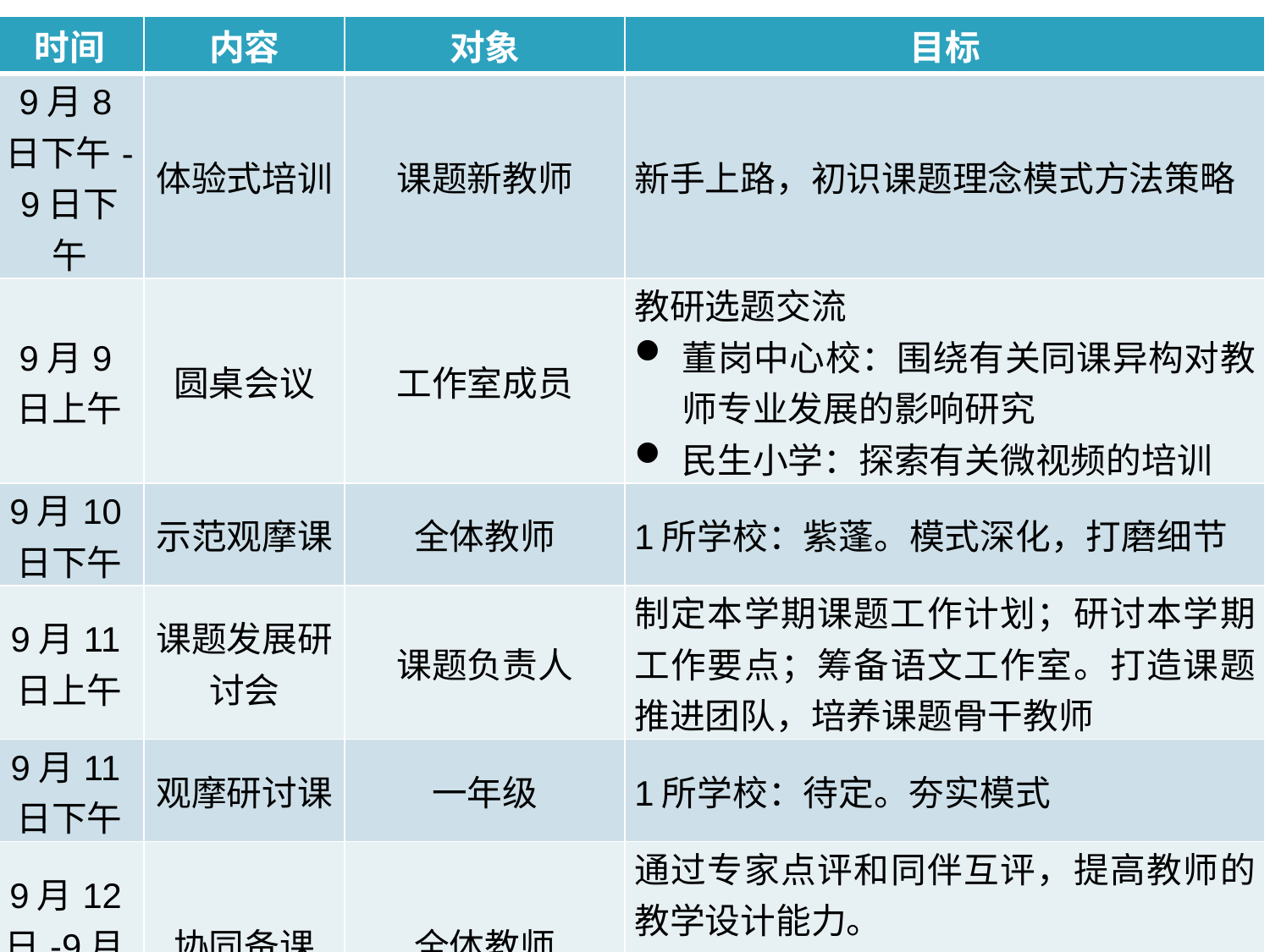

| 时间 | 内容 | 对象 | 目标 |
| --- | --- | --- | --- |
| 9月8日下午-9日下午 | 体验式培训 | 课题新教师 | 新手上路，初识课题理念模式方法策略 |
| 9月9日上午 | 圆桌会议 | 工作室成员 | 教研选题交流 董岗中心校：围绕有关同课异构对教师专业发展的影响研究 民生小学：探索有关微视频的培训 |
| 9月10日下午 | 示范观摩课 | 全体教师 | 1所学校：紫蓬。模式深化，打磨细节 |
| 9月11日上午 | 课题发展研讨会 | 课题负责人 | 制定本学期课题工作计划；研讨本学期工作要点；筹备语文工作室。打造课题推进团队，培养课题骨干教师 |
| 9月11日下午 | 观摩研讨课 | 一年级 | 1所学校：待定。夯实模式 |
| 9月12日-9月30日 | 协同备课 | 全体教师 | 通过专家点评和同伴互评，提高教师的教学设计能力。 引导“语文工作室”成员在网络教研和协同备课中发挥作用 |